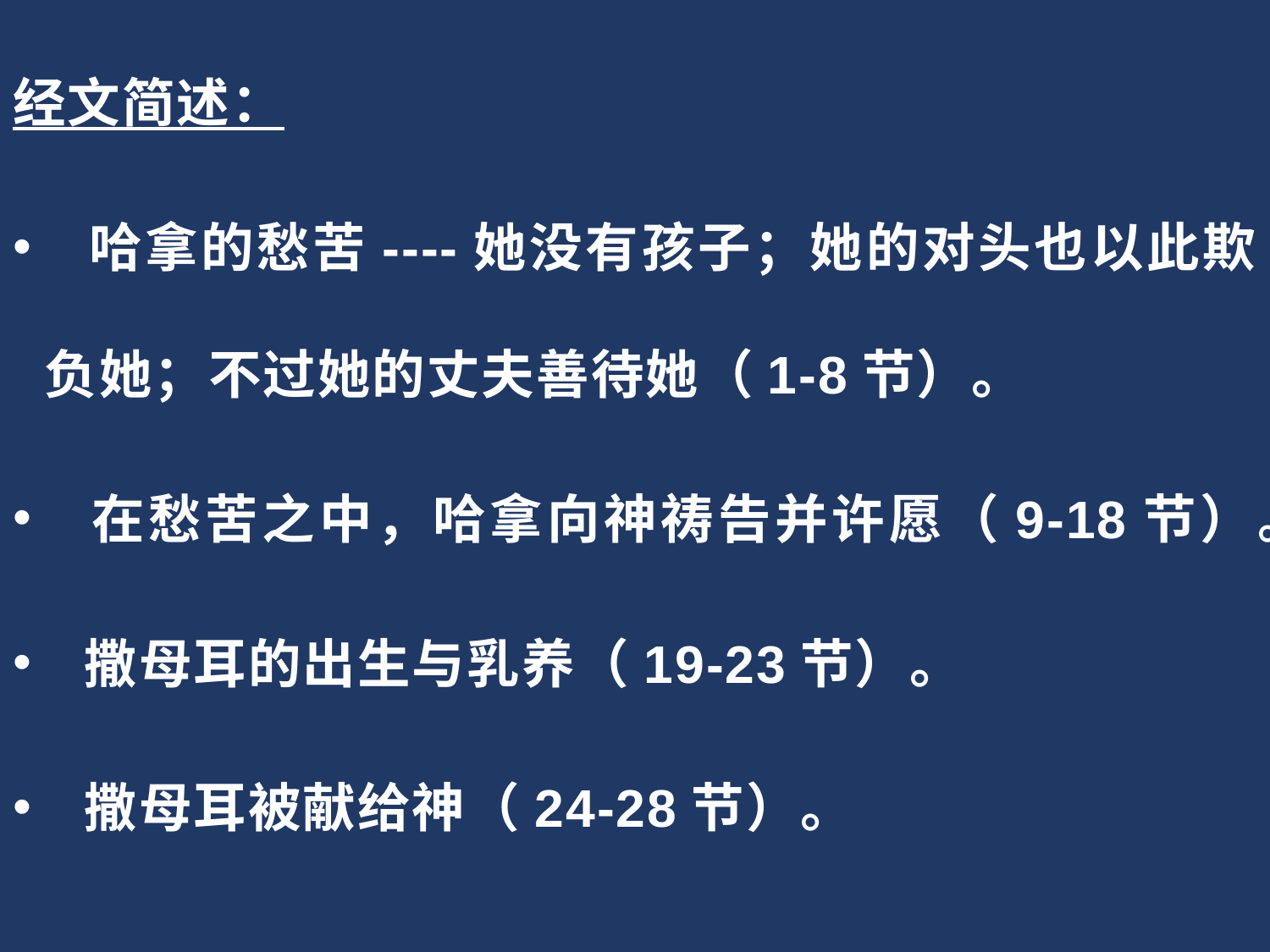

经文简述：
  哈拿的愁苦----她没有孩子；她的对头也以此欺负她；不过她的丈夫善待她（1-8节）。
  在愁苦之中，哈拿向神祷告并许愿（9-18节）。
  撒母耳的出生与乳养（19-23节）。
  撒母耳被献给神（24-28节）。